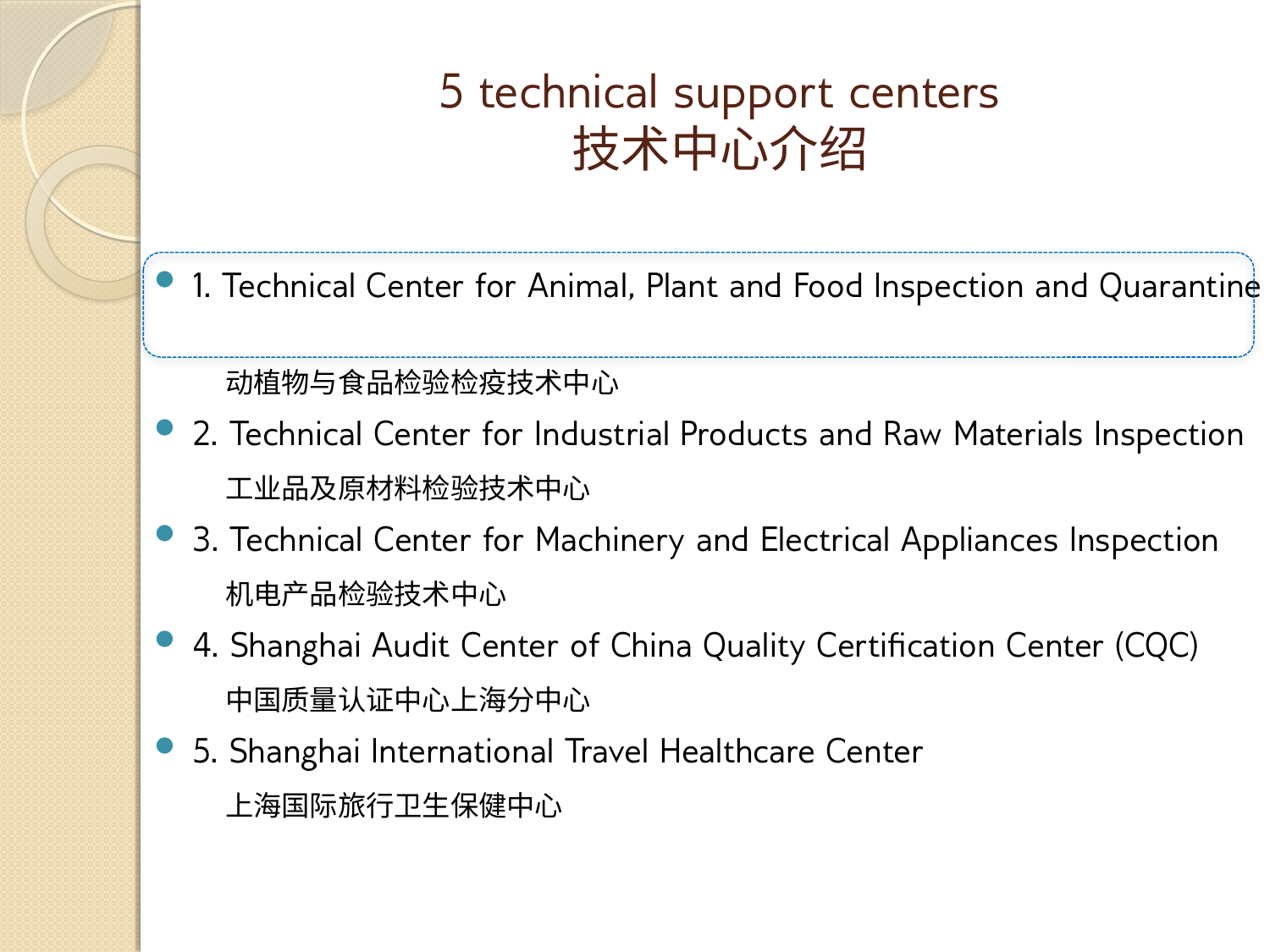

# 5 technical support centers 技术中心介绍

1. Technical Center for Animal, Plant and Food Inspection and Quarantine
        动植物与食品检验检疫技术中心
2. Technical Center for Industrial Products and Raw Materials Inspection
        工业品及原材料检验技术中心
3. Technical Center for Machinery and Electrical Appliances Inspection
        机电产品检验技术中心
4. Shanghai Audit Center of China Quality Certification Center (CQC)
        中国质量认证中心上海分中心
5. Shanghai International Travel Healthcare Center
        上海国际旅行卫生保健中心